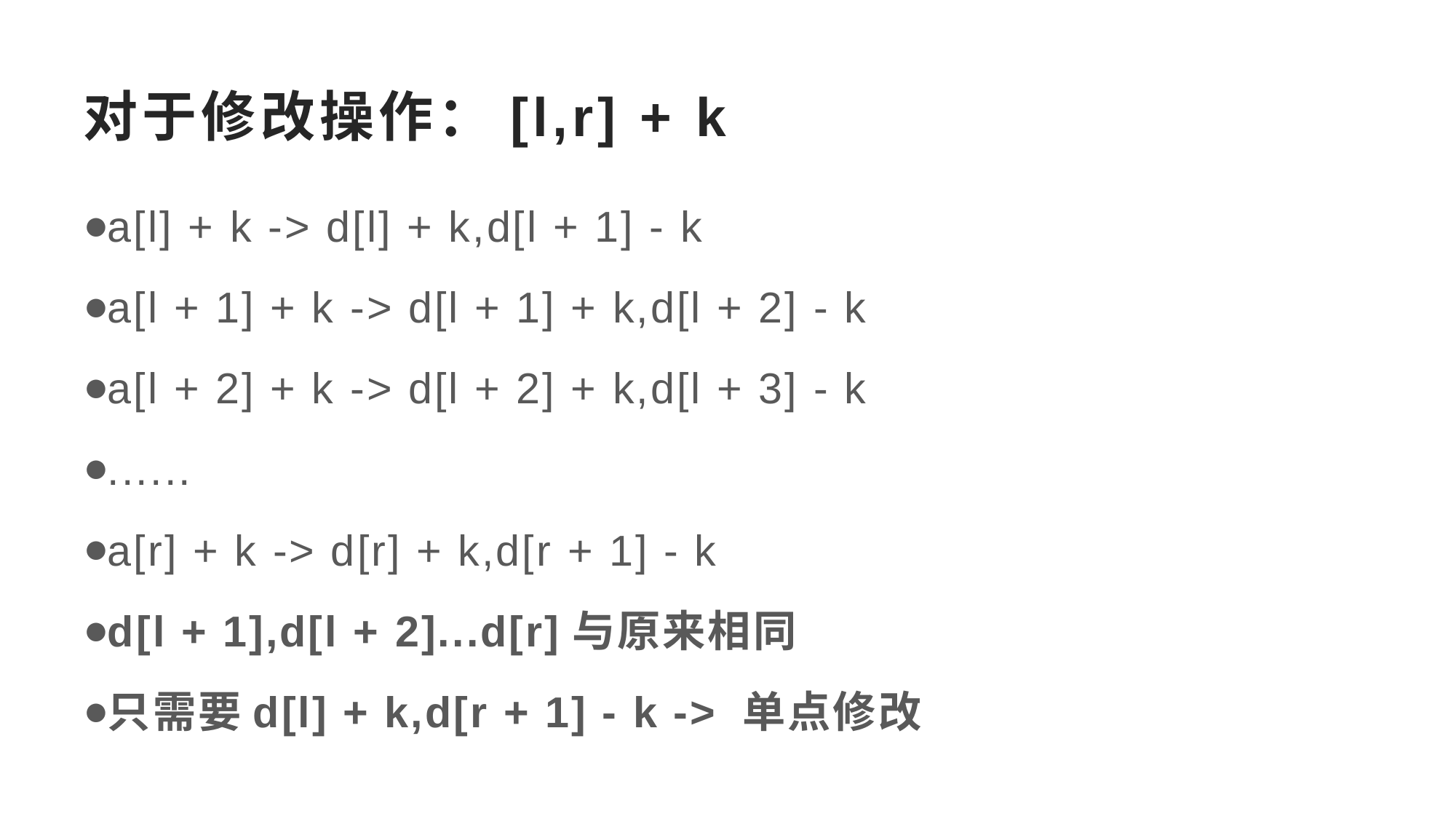

# 对于修改操作：[l,r] + k
a[l] + k -> d[l] + k,d[l + 1] - k
a[l + 1] + k -> d[l + 1] + k,d[l + 2] - k
a[l + 2] + k -> d[l + 2] + k,d[l + 3] - k
......
a[r] + k -> d[r] + k,d[r + 1] - k
d[l + 1],d[l + 2]...d[r]与原来相同
只需要d[l] + k,d[r + 1] - k -> 单点修改